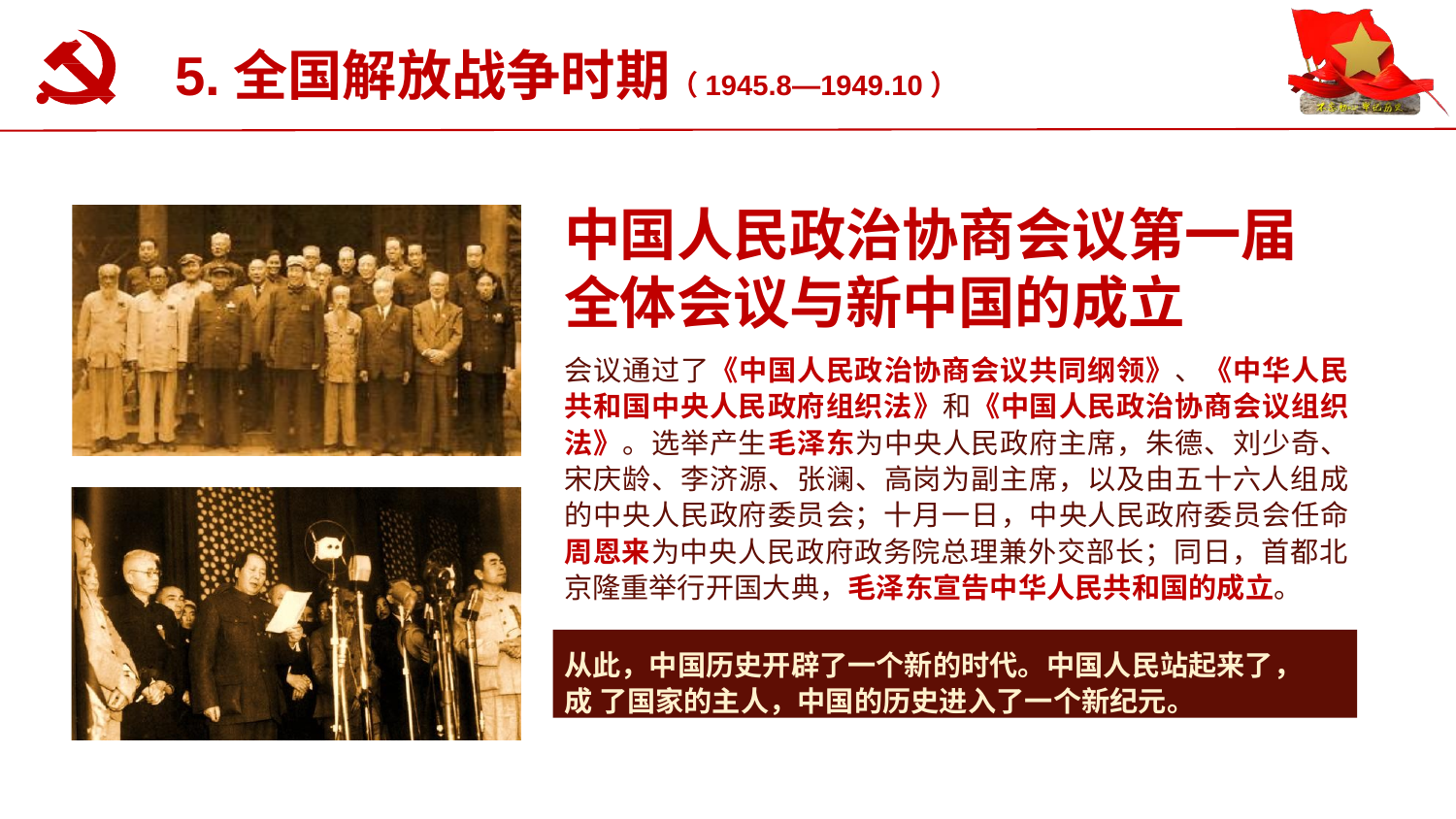

# 5.全国解放战争时期（1945.8—1949.10）
认真学习党史新中国史

中国人民政治协商会议第一届 全体会议与新中国的成立
会议通过了《中国人民政治协商会议共同纲领》、《中华人民 共和国中央人民政府组织法》和《中国人民政治协商会议组织 法》。选举产生毛泽东为中央人民政府主席，朱德、刘少奇、 宋庆龄、李济源、张澜、高岗为副主席，以及由五十六人组成 的中央人民政府委员会；十月一日，中央人民政府委员会任命 周恩来为中央人民政府政务院总理兼外交部长；同日，首都北 京隆重举行开国大典，毛泽东宣告中华人民共和国的成立。

从此，中国历史开辟了一个新的时代。中国人民站起来了，成 了国家的主人，中国的历史进入了一个新纪元。